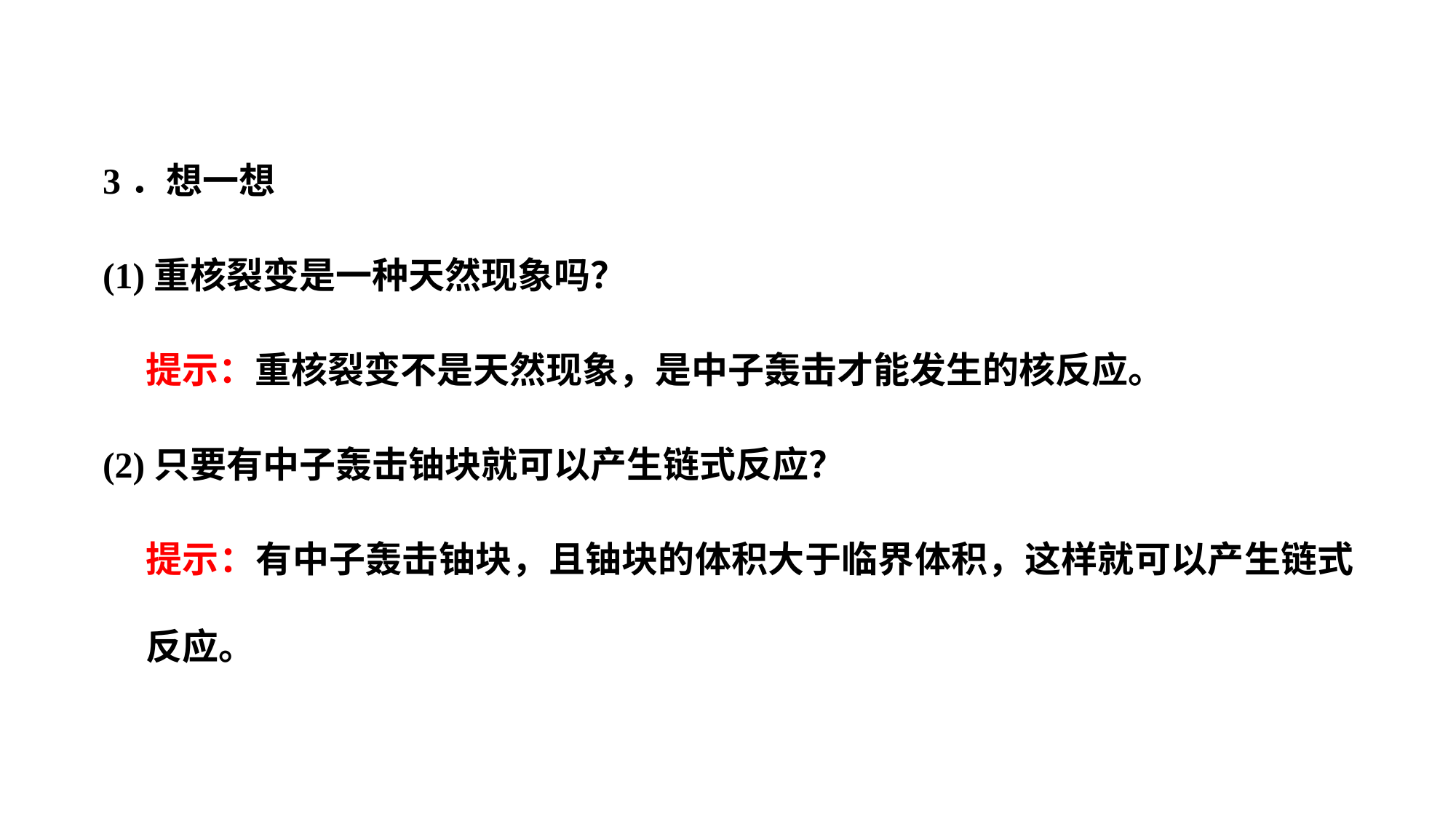

3．想一想
(1)重核裂变是一种天然现象吗？
	提示：重核裂变不是天然现象，是中子轰击才能发生的核反应。
(2)只要有中子轰击铀块就可以产生链式反应？
	提示：有中子轰击铀块，且铀块的体积大于临界体积，这样就可以产生链式反应。